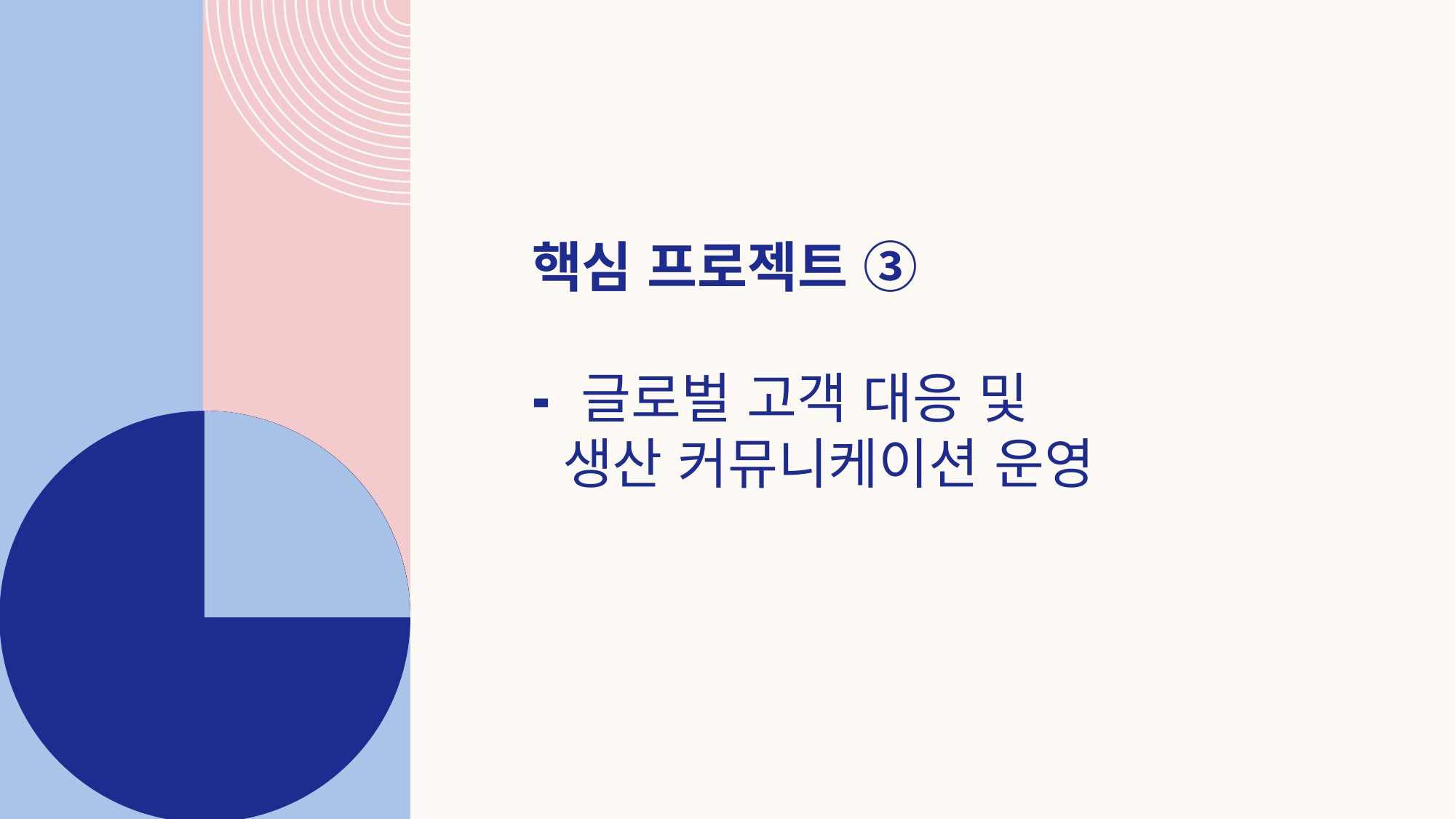

# 핵심 프로젝트 ③ - 글로벌 고객 대응 및 생산 커뮤니케이션 운영